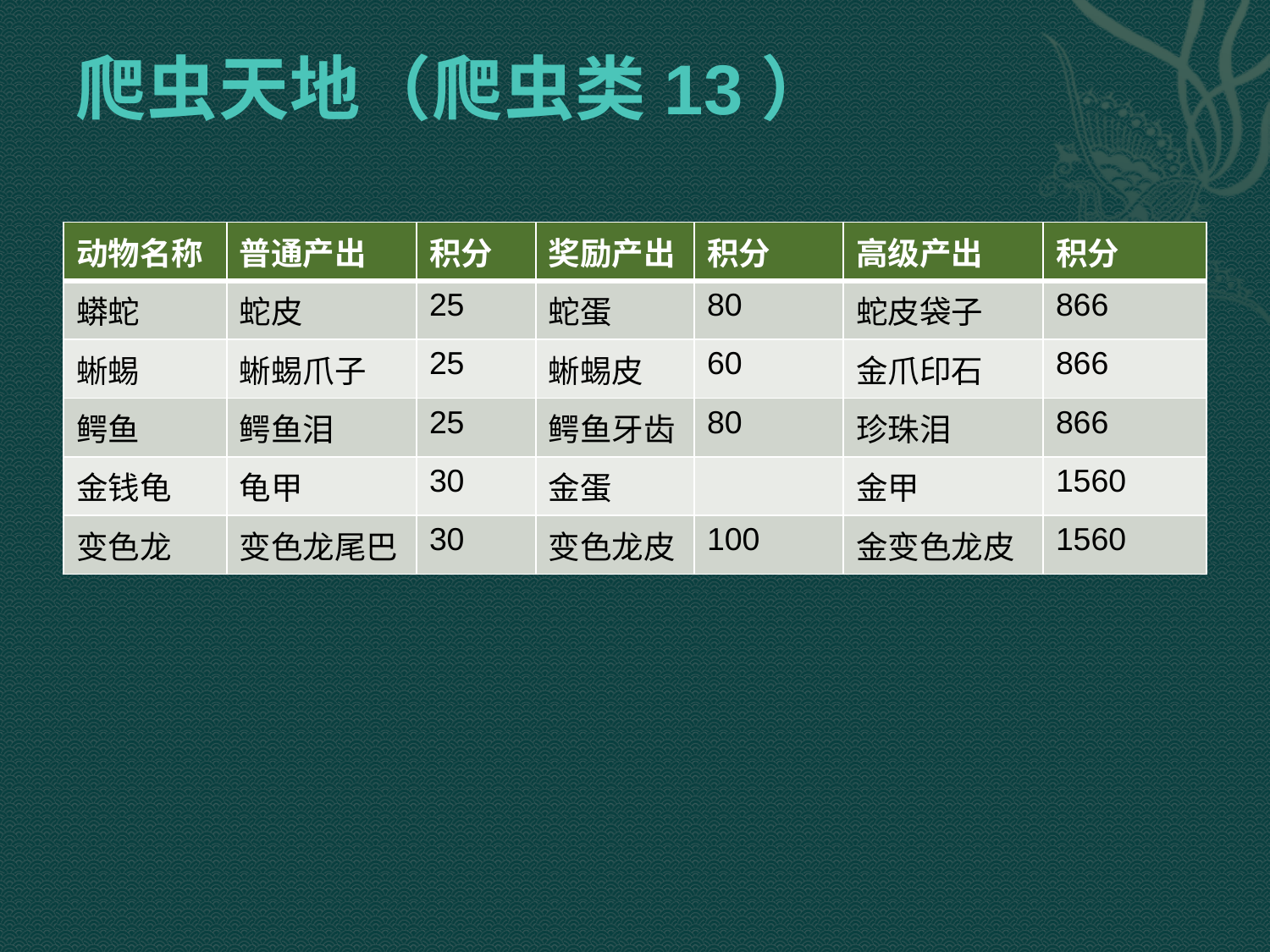

# 爬虫天地（爬虫类13）
| 动物名称 | 普通产出 | 积分 | 奖励产出 | 积分 | 高级产出 | 积分 |
| --- | --- | --- | --- | --- | --- | --- |
| 蟒蛇 | 蛇皮 | 25 | 蛇蛋 | 80 | 蛇皮袋子 | 866 |
| 蜥蜴 | 蜥蜴爪子 | 25 | 蜥蜴皮 | 60 | 金爪印石 | 866 |
| 鳄鱼 | 鳄鱼泪 | 25 | 鳄鱼牙齿 | 80 | 珍珠泪 | 866 |
| 金钱龟 | 龟甲 | 30 | 金蛋 |  | 金甲 | 1560 |
| 变色龙 | 变色龙尾巴 | 30 | 变色龙皮 | 100 | 金变色龙皮 | 1560 |